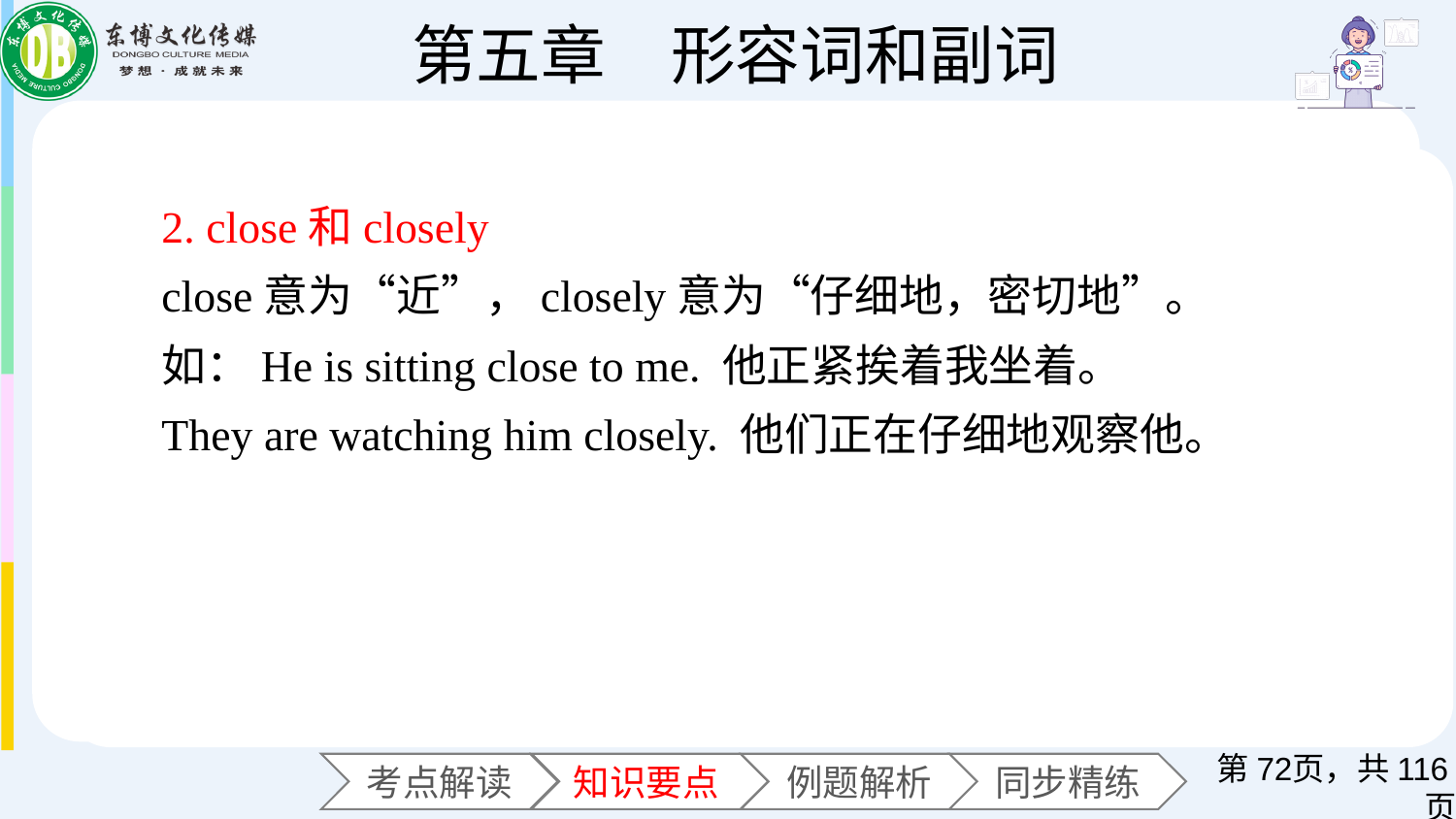

2. close和closely
close意为“近”，closely意为“仔细地，密切地”。
如：He is sitting close to me. 他正紧挨着我坐着。
They are watching him closely. 他们正在仔细地观察他。

第72页，共116页